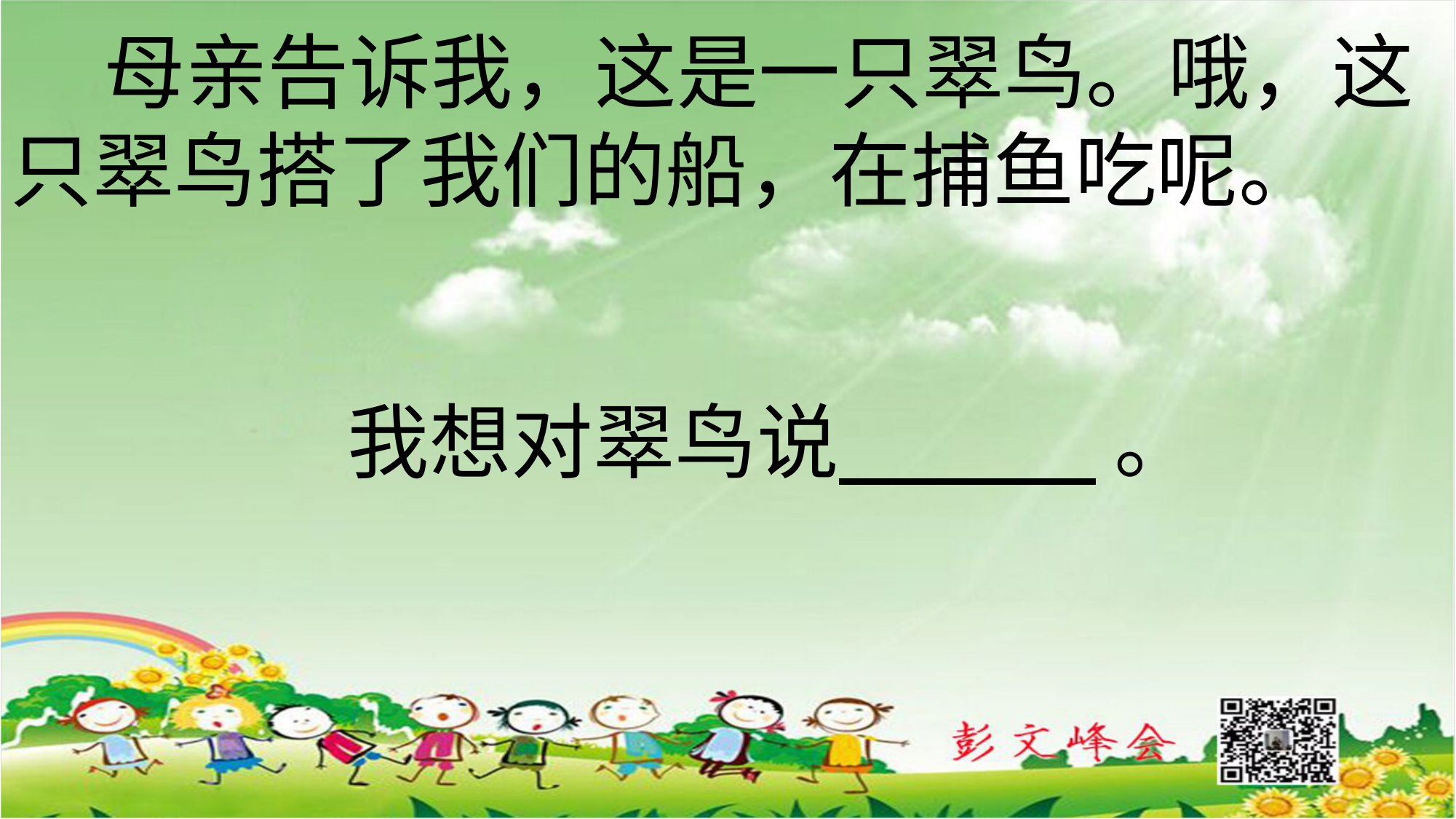

母亲告诉我，这是一只翠鸟。哦，这只翠鸟搭了我们的船，在捕鱼吃呢。
我想对翠鸟说               。